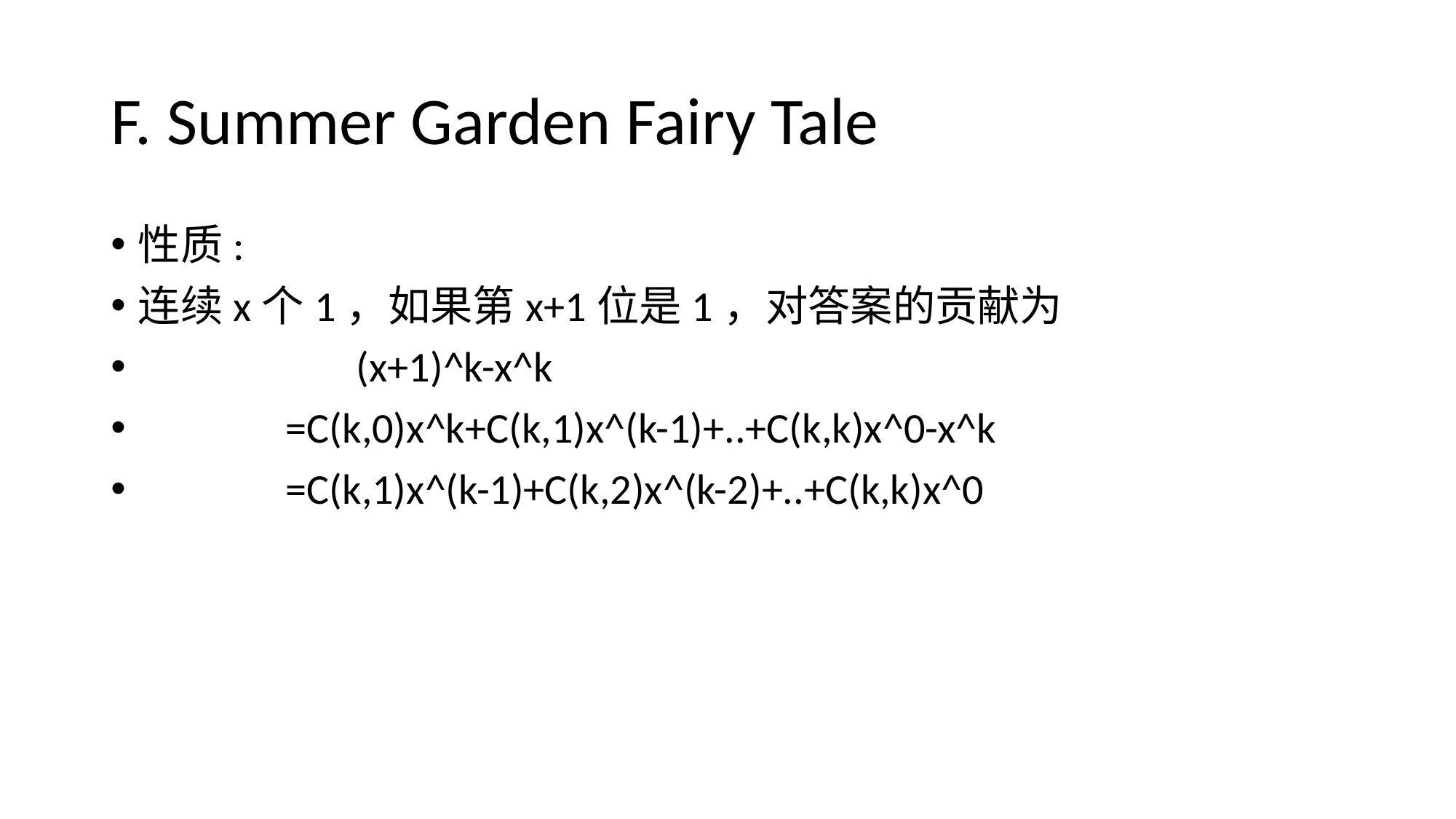

# F. Summer Garden Fairy Tale
性质:
连续x个1，如果第x+1位是1，对答案的贡献为
		(x+1)^k-x^k
	    =C(k,0)x^k+C(k,1)x^(k-1)+..+C(k,k)x^0-x^k
	    =C(k,1)x^(k-1)+C(k,2)x^(k-2)+..+C(k,k)x^0